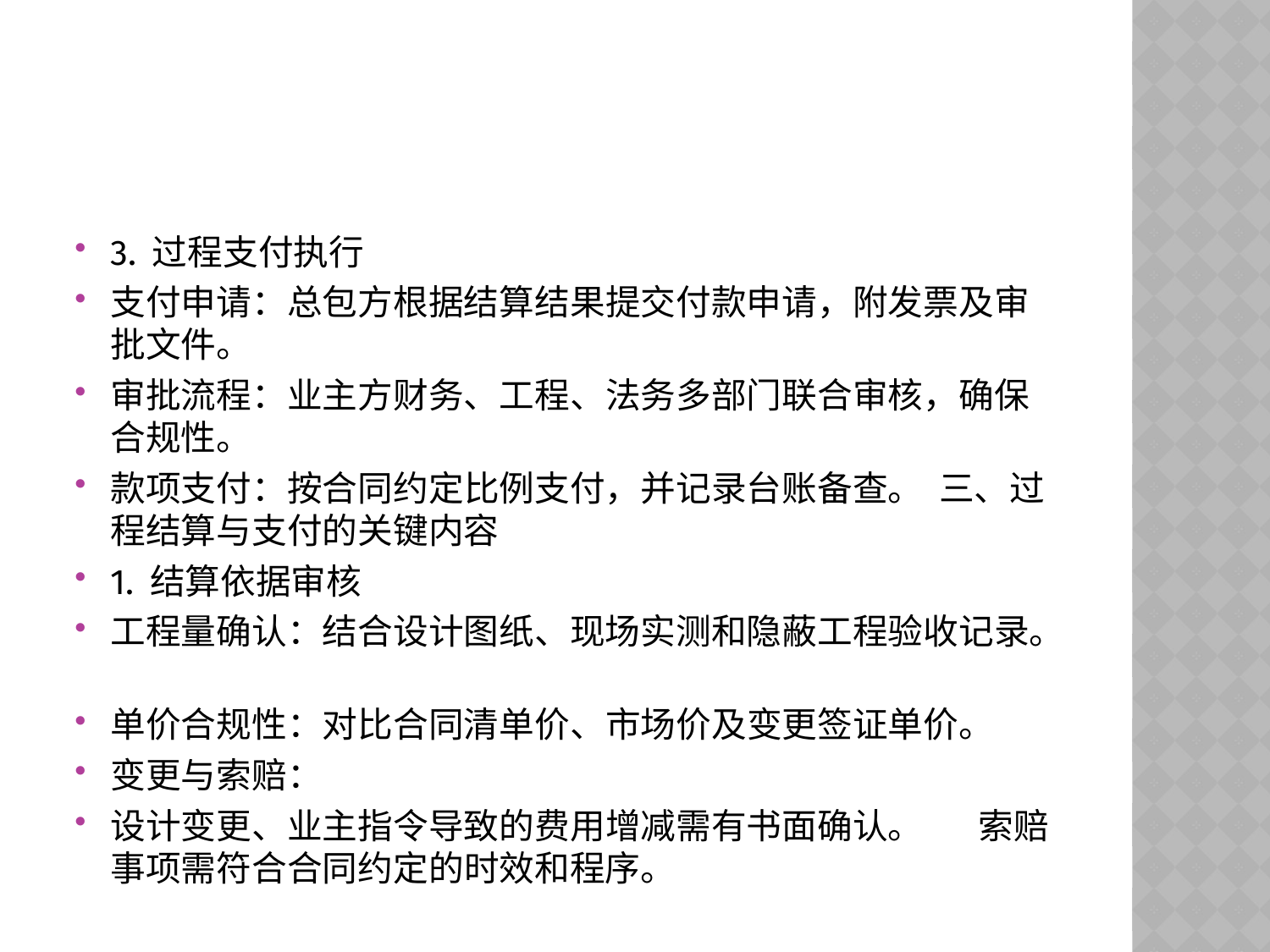

#
3. 过程支付执行
支付申请：总包方根据结算结果提交付款申请，附发票及审批文件。
审批流程：业主方财务、工程、法务多部门联合审核，确保合规性。
款项支付：按合同约定比例支付，并记录台账备查。  三、过程结算与支付的关键内容
1. 结算依据审核
工程量确认：结合设计图纸、现场实测和隐蔽工程验收记录。
单价合规性：对比合同清单价、市场价及变更签证单价。
变更与索赔：
设计变更、业主指令导致的费用增减需有书面确认。       索赔事项需符合合同约定的时效和程序。